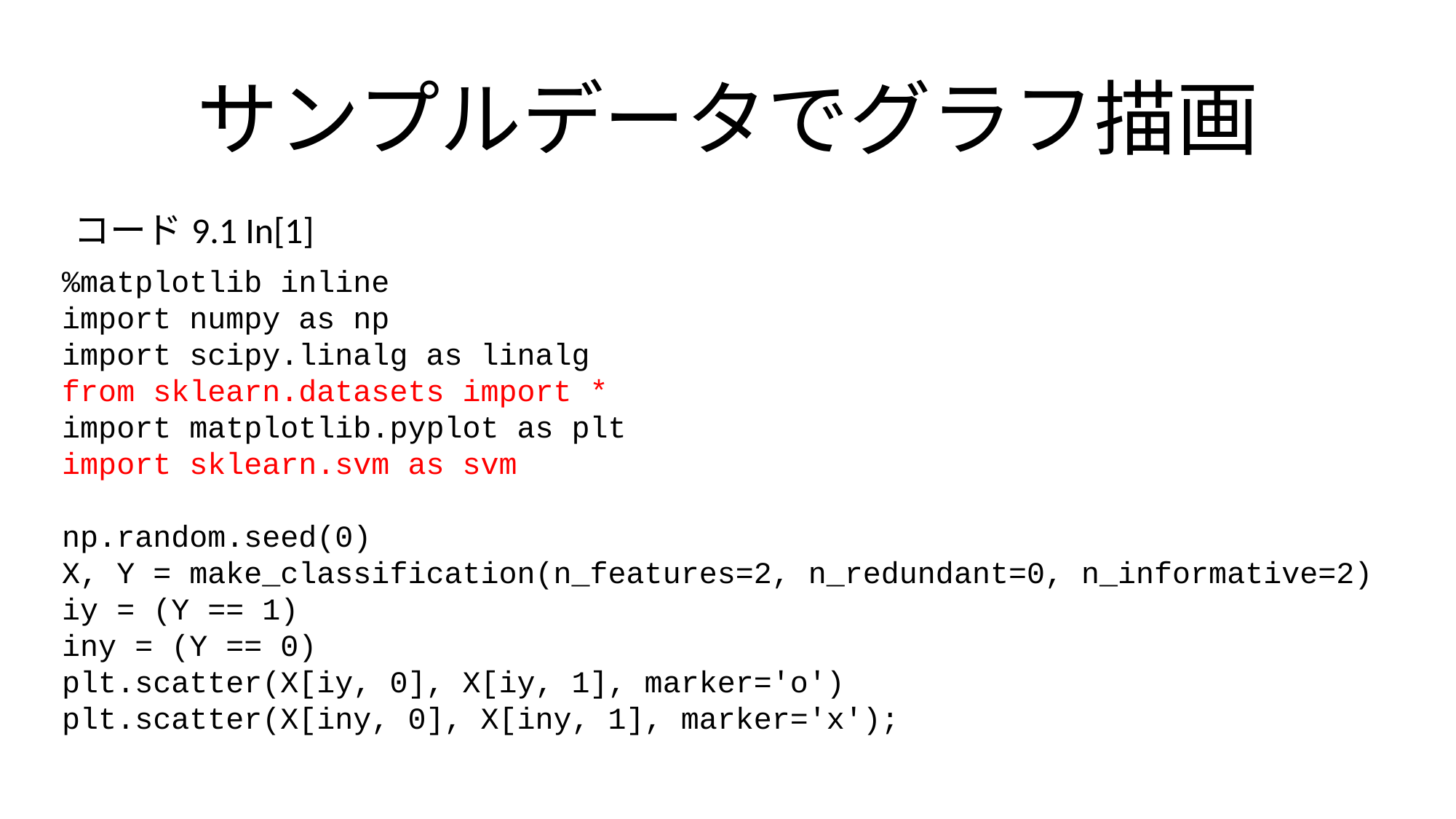

# サンプルデータでグラフ描画
コード9.1 In[1]
%matplotlib inline
import numpy as np
import scipy.linalg as linalg
from sklearn.datasets import *
import matplotlib.pyplot as plt
import sklearn.svm as svm

np.random.seed(0)
X, Y = make_classification(n_features=2, n_redundant=0, n_informative=2)
iy = (Y == 1)
iny = (Y == 0)
plt.scatter(X[iy, 0], X[iy, 1], marker='o')
plt.scatter(X[iny, 0], X[iny, 1], marker='x');